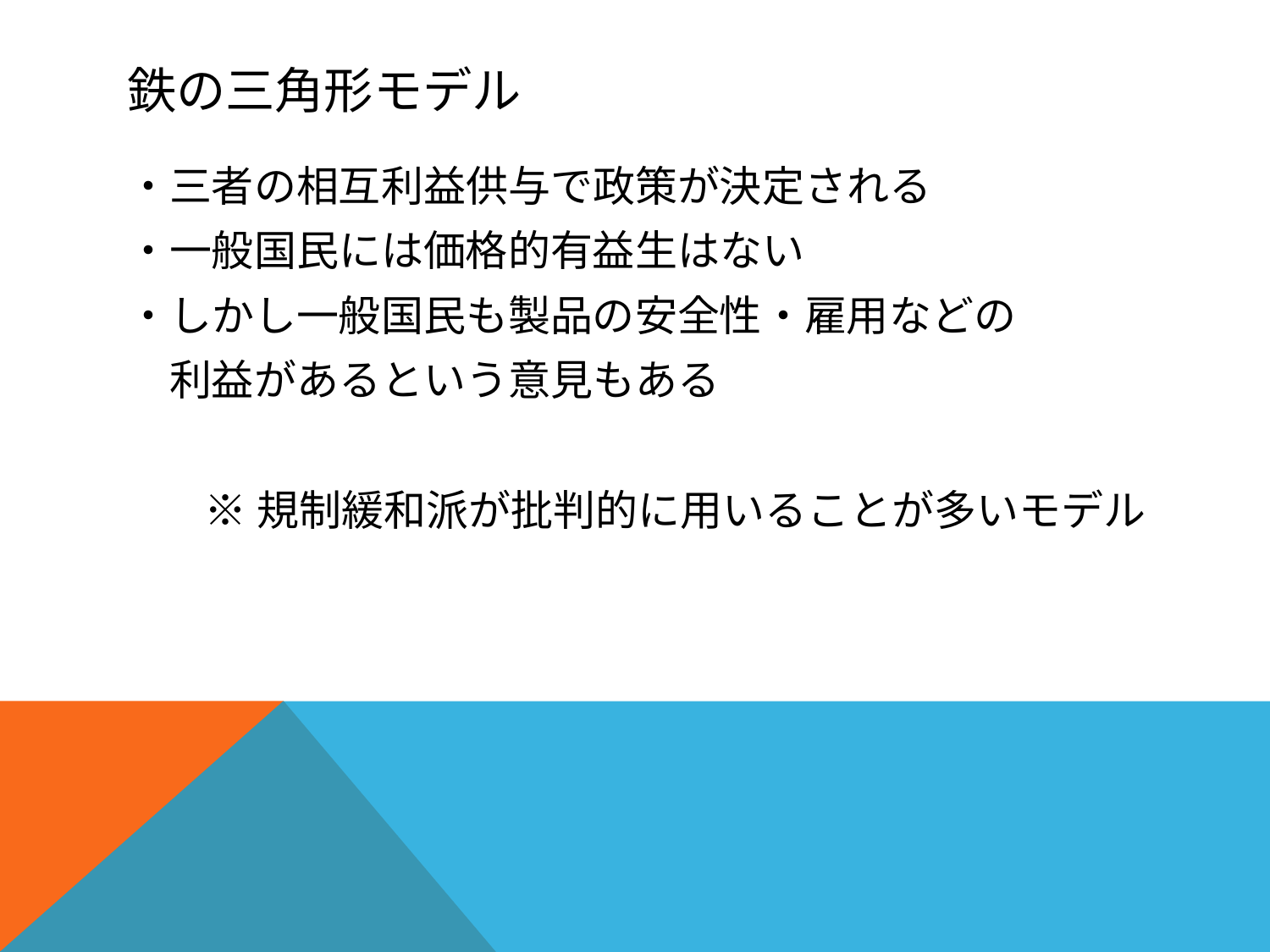

# 鉄の三角形モデル
・三者の相互利益供与で政策が決定される
・一般国民には価格的有益生はない
・しかし一般国民も製品の安全性・雇用などの
　利益があるという意見もある

※規制緩和派が批判的に用いることが多いモデル